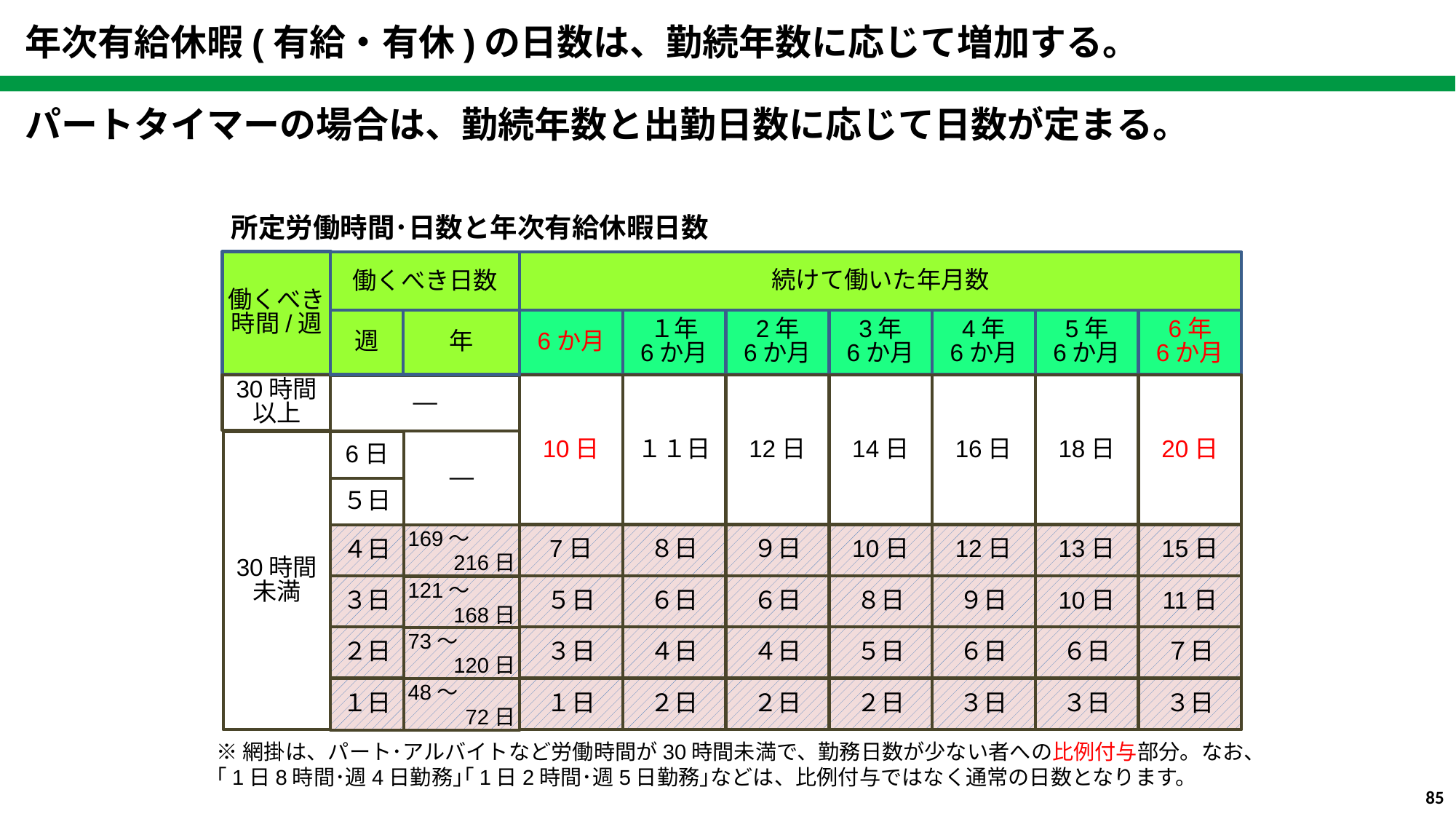

年次有給休暇(有給・有休)の日数は、勤続年数に応じて増加する。

パートタイマーの場合は、勤続年数と出勤日数に応じて日数が定まる。
所定労働時間･日数と年次有給休暇日数
働くべき
時間/週
働くべき日数
続けて働いた年月数
6か月
１年
6か月
2年
6か月
3年
6か月
4年
6か月
5年
6か月
6年
6か月
週
年
30時間以上
10日
１１日
12日
14日
16日
18日
20日
―
―
6日
30時間未満
５日
169～
216日
7日
８日
９日
10日
12日
13日
15日
４日
３日
５日
６日
６日
８日
９日
10日
11日
121～
168日
２日
３日
４日
４日
５日
６日
６日
７日
73～
120日
１日
２日
２日
２日
３日
３日
３日
１日
48～
72日

※網掛は、パート･アルバイトなど労働時間が30時間未満で、勤務日数が少ない者への比例付与部分。なお、｢1日8時間･週4日勤務｣｢1日2時間･週5日勤務｣などは、比例付与ではなく通常の日数となります。
85